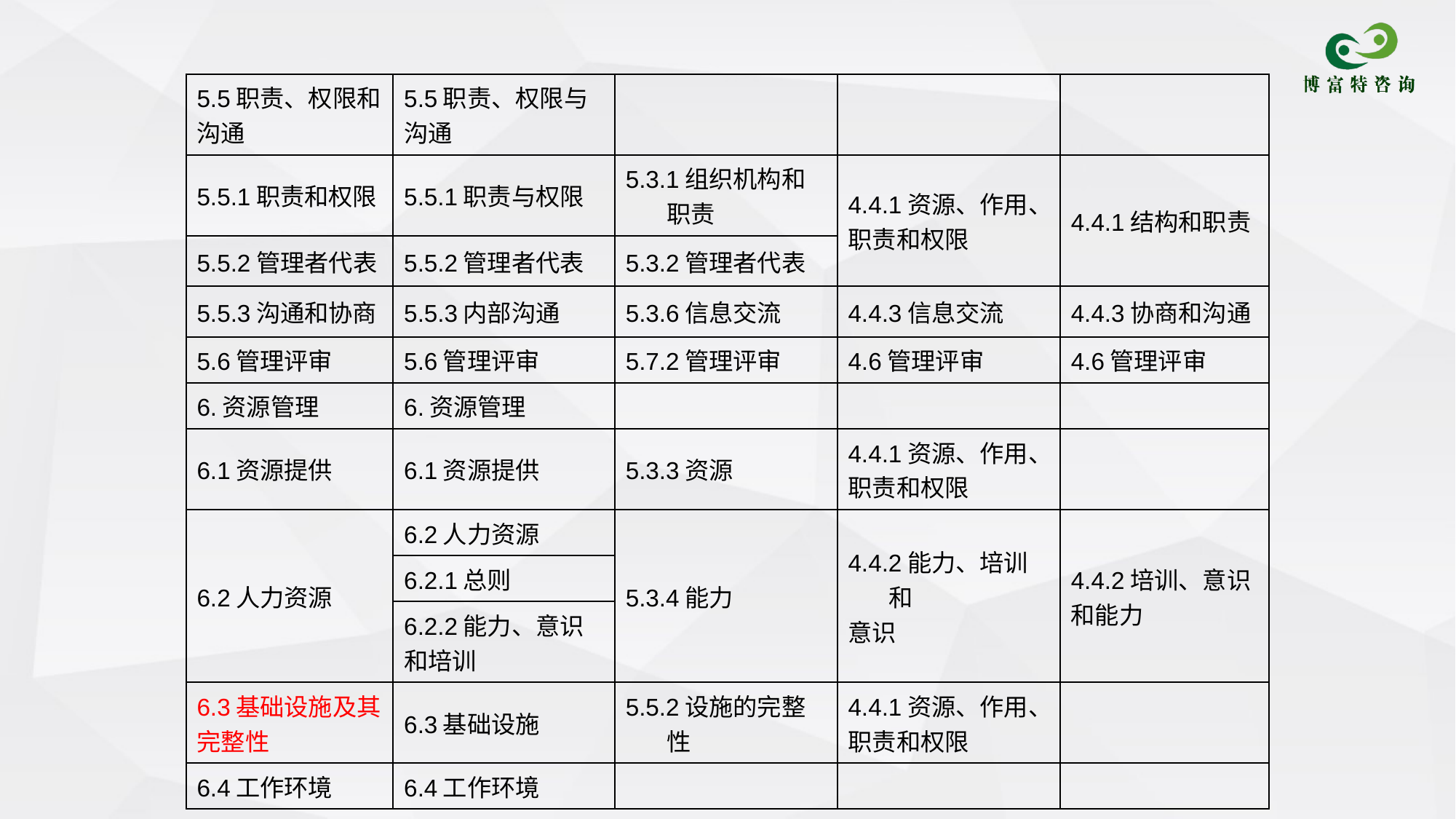

| 5.5职责、权限和 沟通 | 5.5职责、权限与 沟通 |  |  |  |
| --- | --- | --- | --- | --- |
| 5.5.1职责和权限 | 5.5.1职责与权限 | 5.3.1组织机构和职责 | 4.4.1资源、作用、 职责和权限 | 4.4.1结构和职责 |
| 5.5.2管理者代表 | 5.5.2管理者代表 | 5.3.2管理者代表 |  |  |
| 5.5.3沟通和协商 | 5.5.3内部沟通 | 5.3.6信息交流 | 4.4.3信息交流 | 4.4.3协商和沟通 |
| 5.6管理评审 | 5.6管理评审 | 5.7.2管理评审 | 4.6管理评审 | 4.6管理评审 |
| 6.资源管理 | 6.资源管理 |  |  |  |
| 6.1资源提供 | 6.1资源提供 | 5.3.3资源 | 4.4.1资源、作用、 职责和权限 |  |
| 6.2人力资源 | 6.2人力资源 | 5.3.4能力 | 4.4.2能力、培训和 意识 | 4.4.2培训、意识 和能力 |
|  | 6.2.1总则 |  |  |  |
|  | 6.2.2能力、意识 和培训 |  |  |  |
| 6.3基础设施及其 完整性 | 6.3基础设施 | 5.5.2设施的完整性 | 4.4.1资源、作用、 职责和权限 |  |
| 6.4工作环境 | 6.4工作环境 |  |  |  |